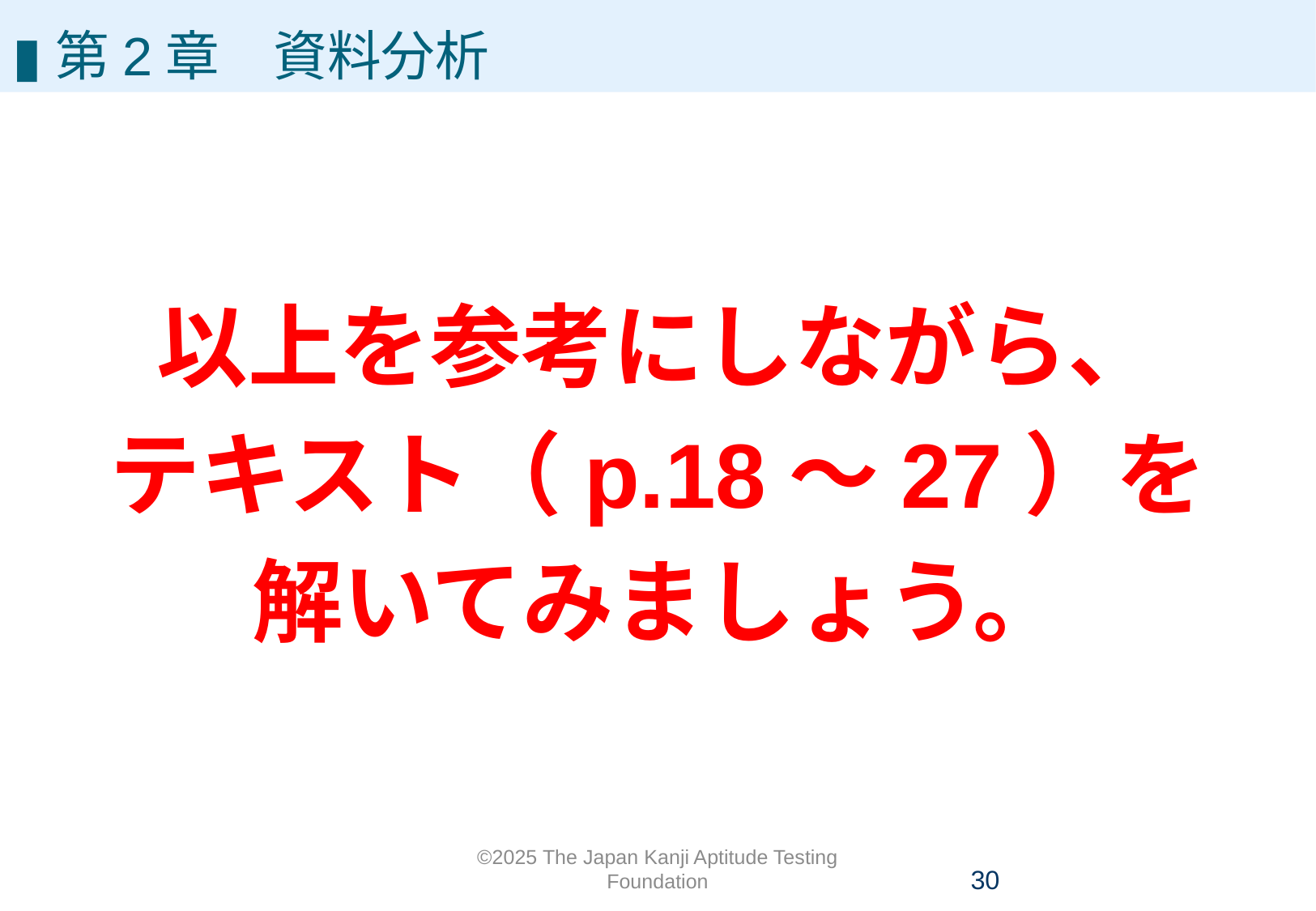

▮第2章　資料分析
以上を参考にしながら、
テキスト（p.18～27）を
解いてみましょう。

©2025 The Japan Kanji Aptitude Testing Foundation
30